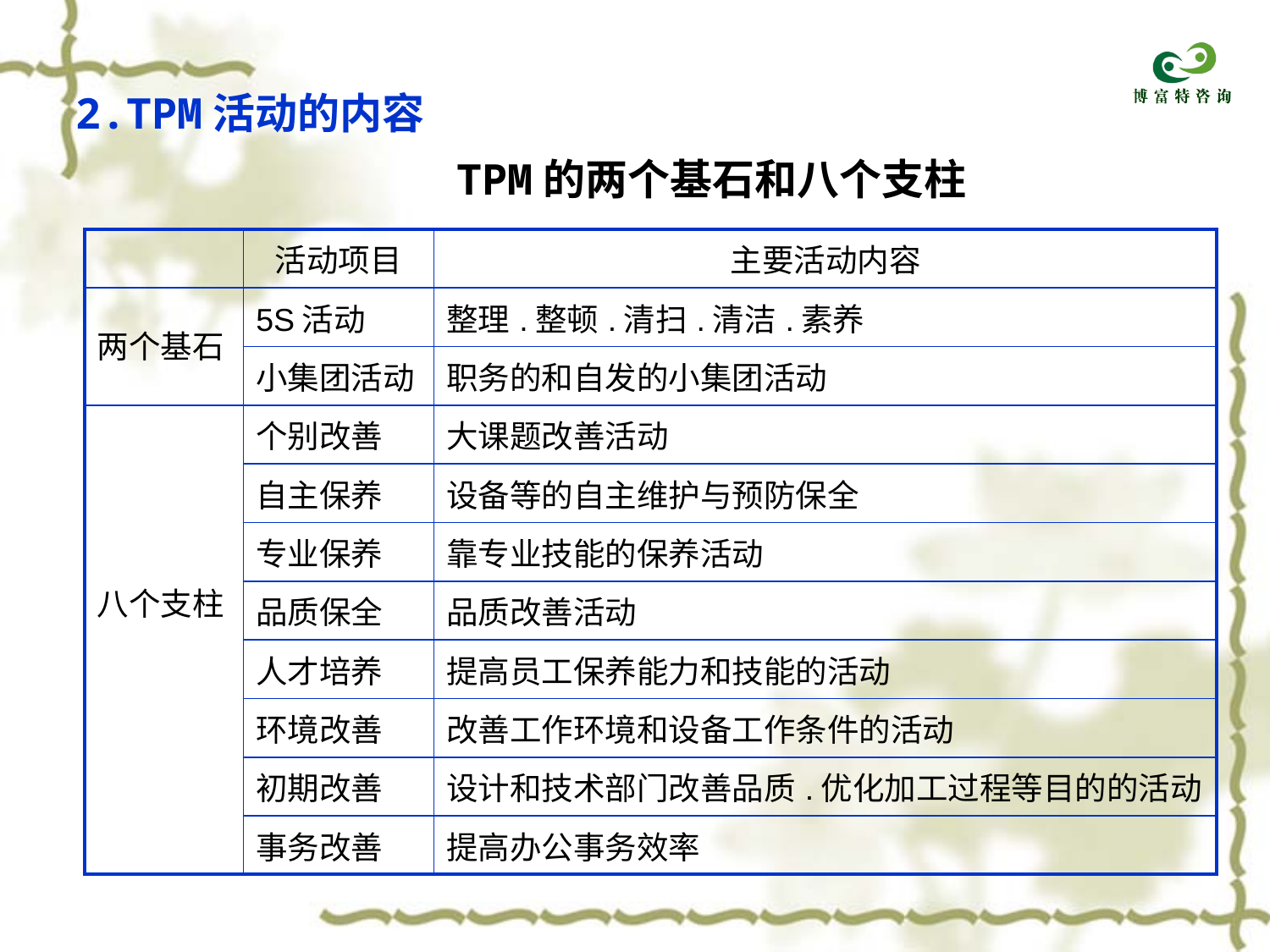

2.TPM活动的内容
               TPM的两个基石和八个支柱
|  | 活动项目 | 主要活动内容 |
| --- | --- | --- |
| 两个基石 | 5S活动 | 整理.整顿.清扫.清洁.素养 |
|  | 小集团活动 | 职务的和自发的小集团活动 |
| 八个支柱 | 个别改善 | 大课题改善活动 |
|  | 自主保养 | 设备等的自主维护与预防保全 |
|  | 专业保养 | 靠专业技能的保养活动 |
|  | 品质保全 | 品质改善活动 |
|  | 人才培养 | 提高员工保养能力和技能的活动 |
|  | 环境改善 | 改善工作环境和设备工作条件的活动 |
|  | 初期改善 | 设计和技术部门改善品质.优化加工过程等目的的活动 |
|  | 事务改善 | 提高办公事务效率 |